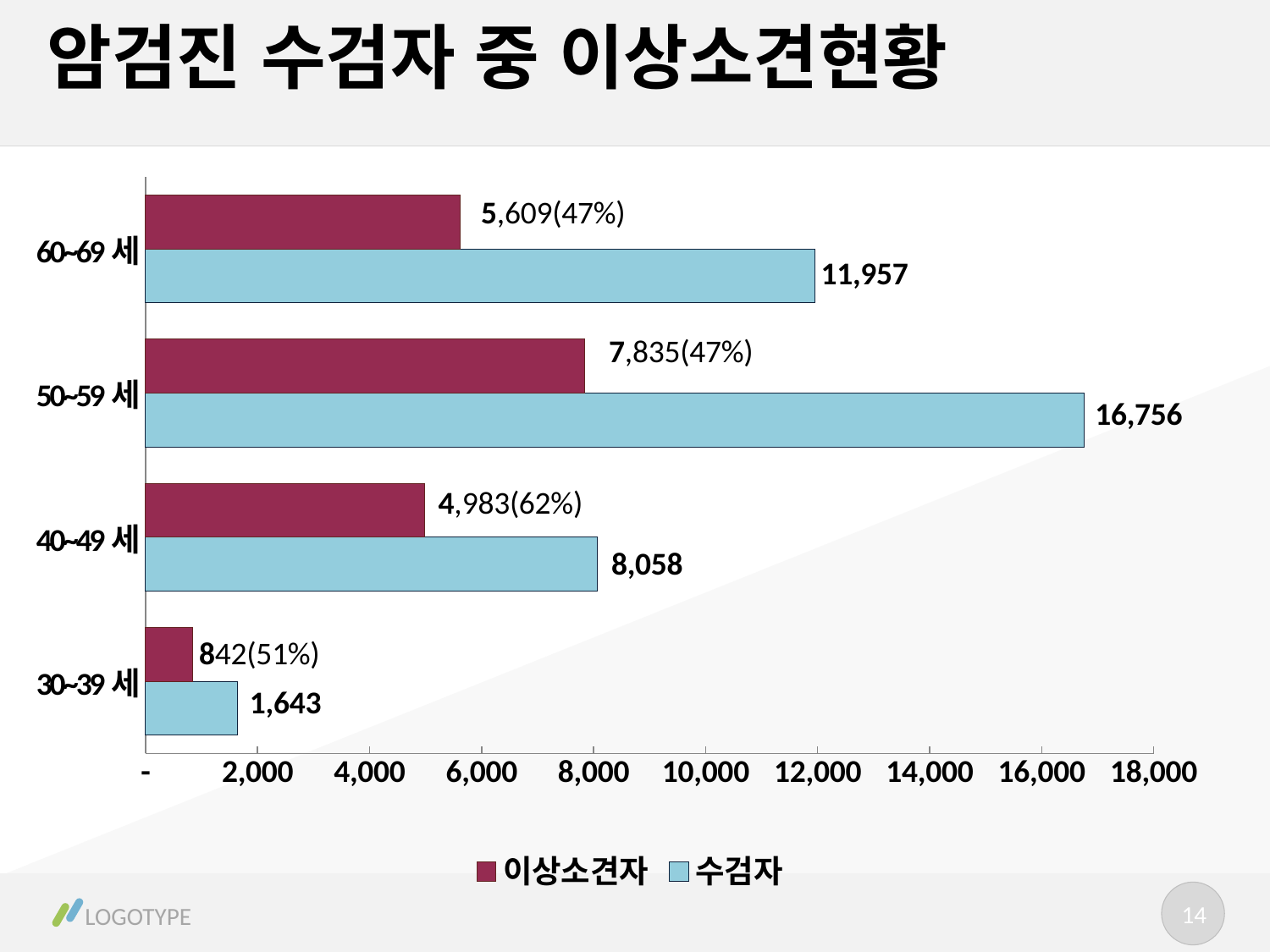

# 암검진 수검자 중 이상소견현황

### Chart

| Category | 수검자 | 이상소견자 |
|---|---|---|
| 30~39세 | 1643.0 | 842.0 |
| 40~49세 | 8058.0 | 4983.0 |
| 50~59세 | 16756.0 | 7835.0 |
| 60~69세 | 11957.0 | 5609.0 |